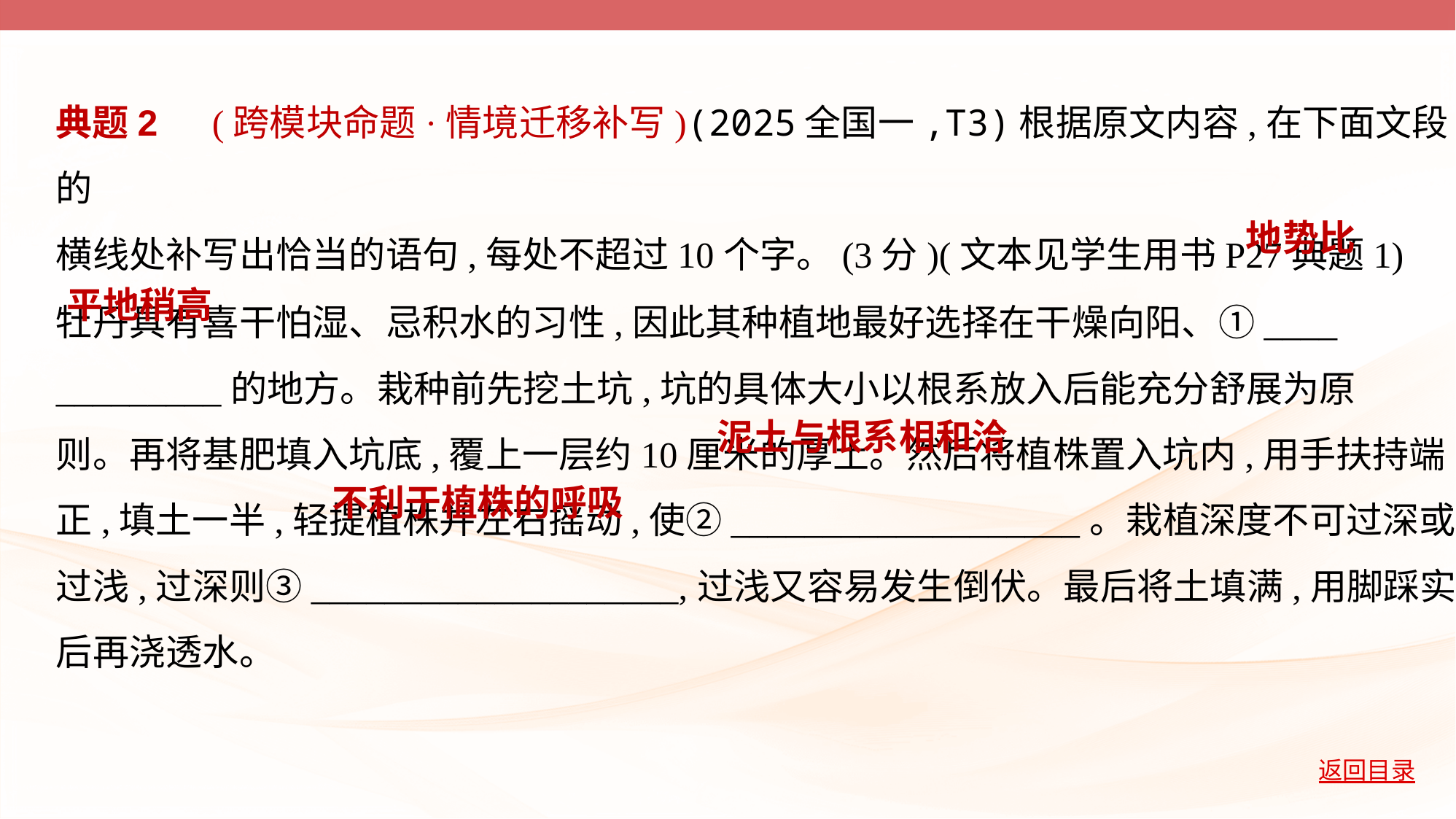

典题2　(跨模块命题·情境迁移补写)(2025全国一,T3)根据原文内容,在下面文段的
横线处补写出恰当的语句,每处不超过10个字。(3分)(文本见学生用书P27典题1)
牡丹具有喜干怕湿、忌积水的习性,因此其种植地最好选择在干燥向阳、①____
_________的地方。栽种前先挖土坑,坑的具体大小以根系放入后能充分舒展为原
则。再将基肥填入坑底,覆上一层约10厘米的厚土。然后将植株置入坑内,用手扶持端
正,填土一半,轻提植株并左右摇动,使②___________________。栽植深度不可过深或
过浅,过深则③____________________,过浅又容易发生倒伏。最后将土填满,用脚踩实
后再浇透水。
　地势比
平地稍高
　泥土与根系相和洽
　不利于植株的呼吸